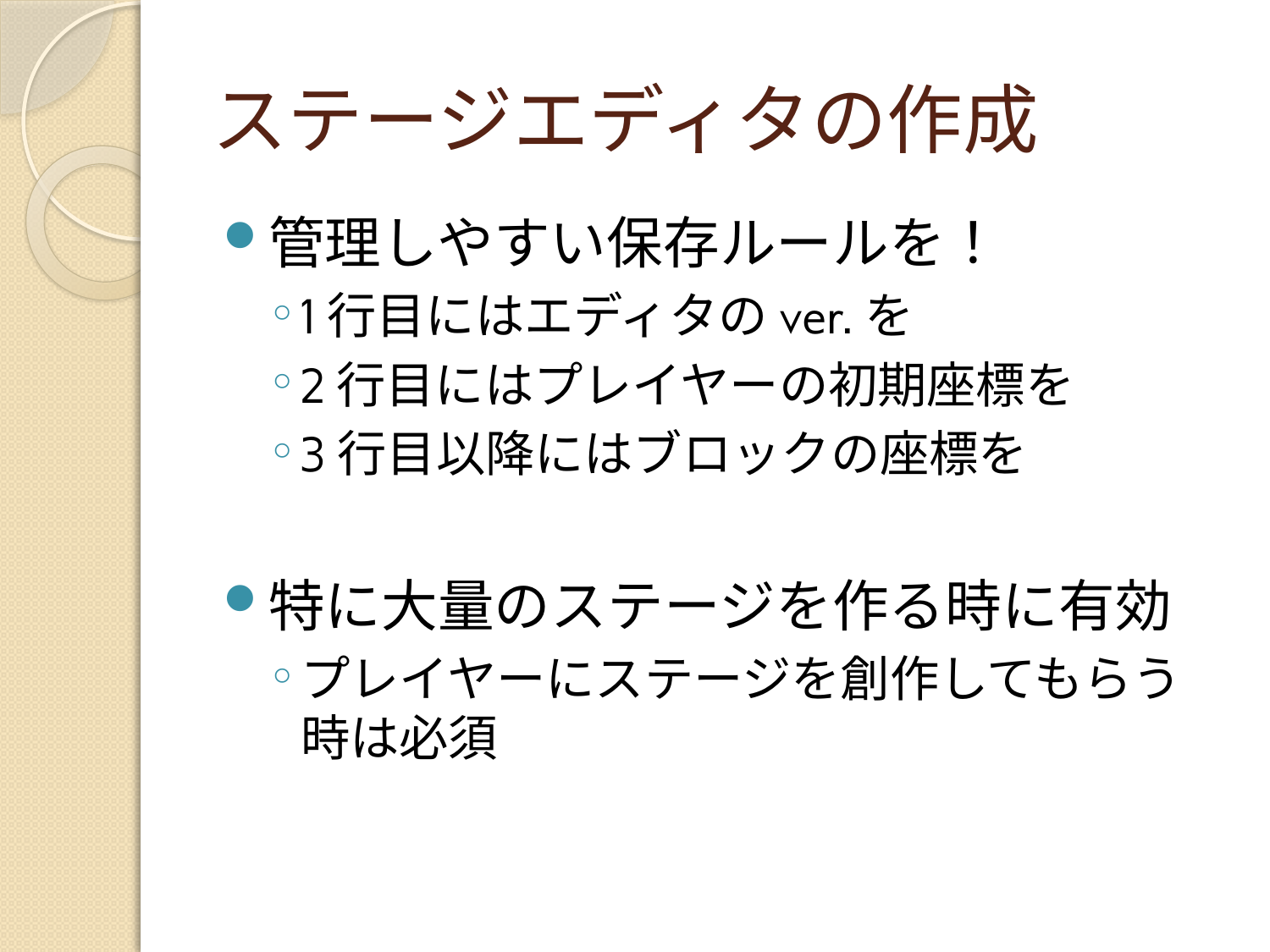

# ステージエディタの作成
管理しやすい保存ルールを！
1行目にはエディタのver.を
2行目にはプレイヤーの初期座標を
3行目以降にはブロックの座標を

特に大量のステージを作る時に有効
プレイヤーにステージを創作してもらう時は必須